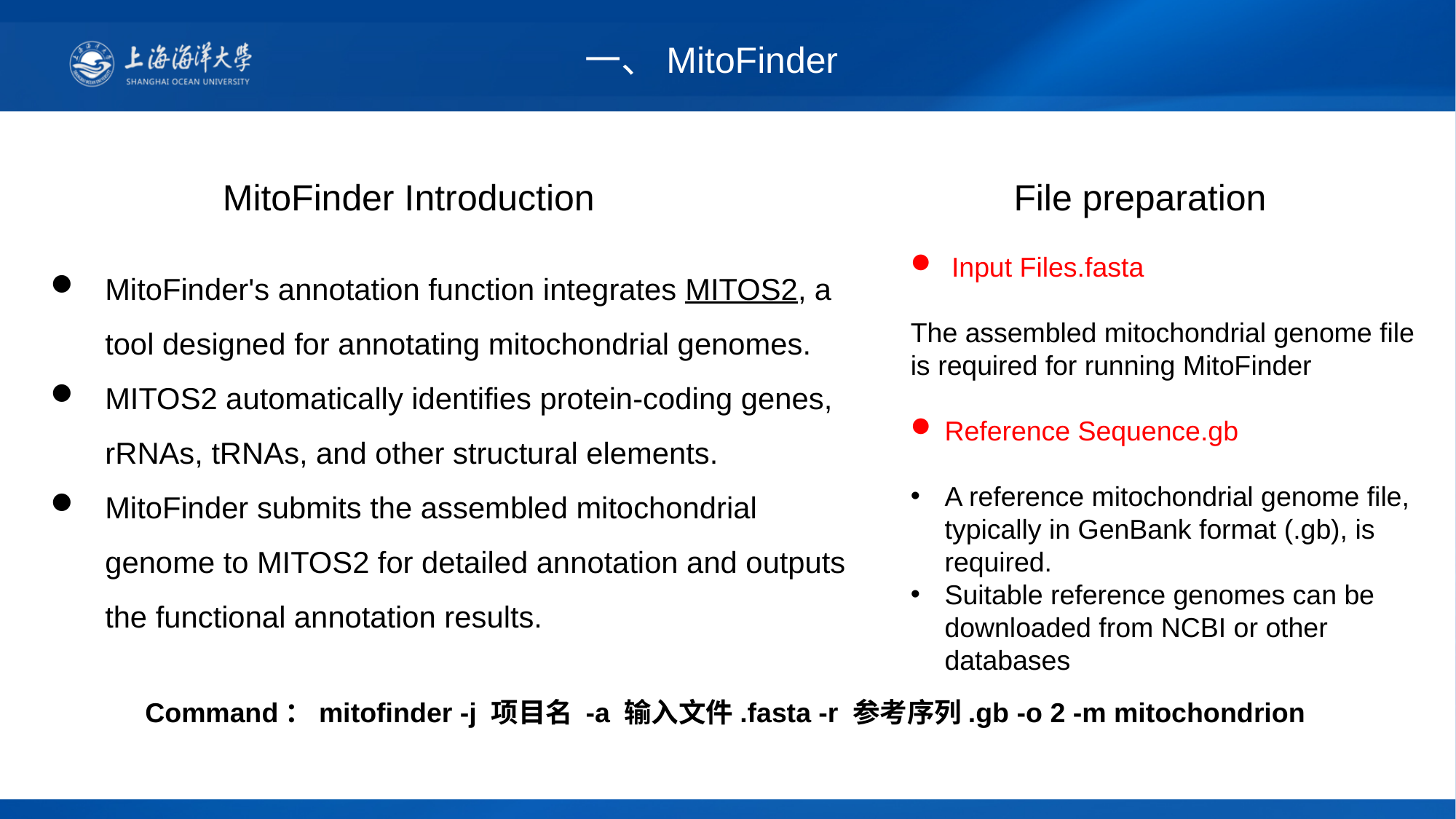

一、MitoFinder
MitoFinder Introduction
File preparation

Input Files.fasta

The assembled mitochondrial genome file is required for running MitoFinder

Reference Sequence.gb

A reference mitochondrial genome file, typically in GenBank format (.gb), is required.
Suitable reference genomes can be downloaded from NCBI or other databases
MitoFinder's annotation function integrates MITOS2, a tool designed for annotating mitochondrial genomes.
MITOS2 automatically identifies protein-coding genes, rRNAs, tRNAs, and other structural elements.
MitoFinder submits the assembled mitochondrial genome to MITOS2 for detailed annotation and outputs the functional annotation results.
Command：mitofinder -j 项目名 -a 输入文件.fasta -r 参考序列.gb -o 2 -m mitochondrion